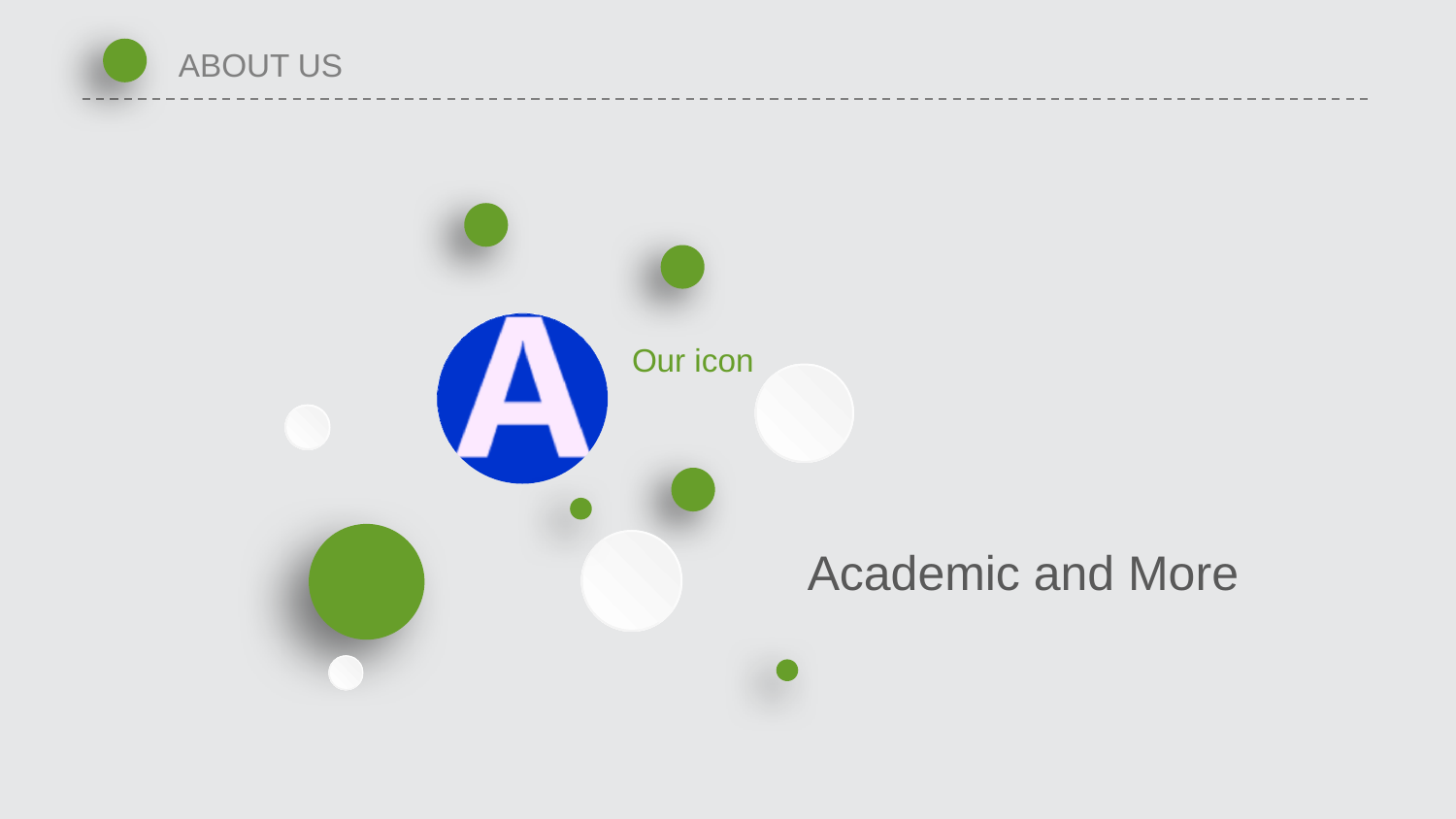

ABOUT US

Our icon

       Academic and More

延时符